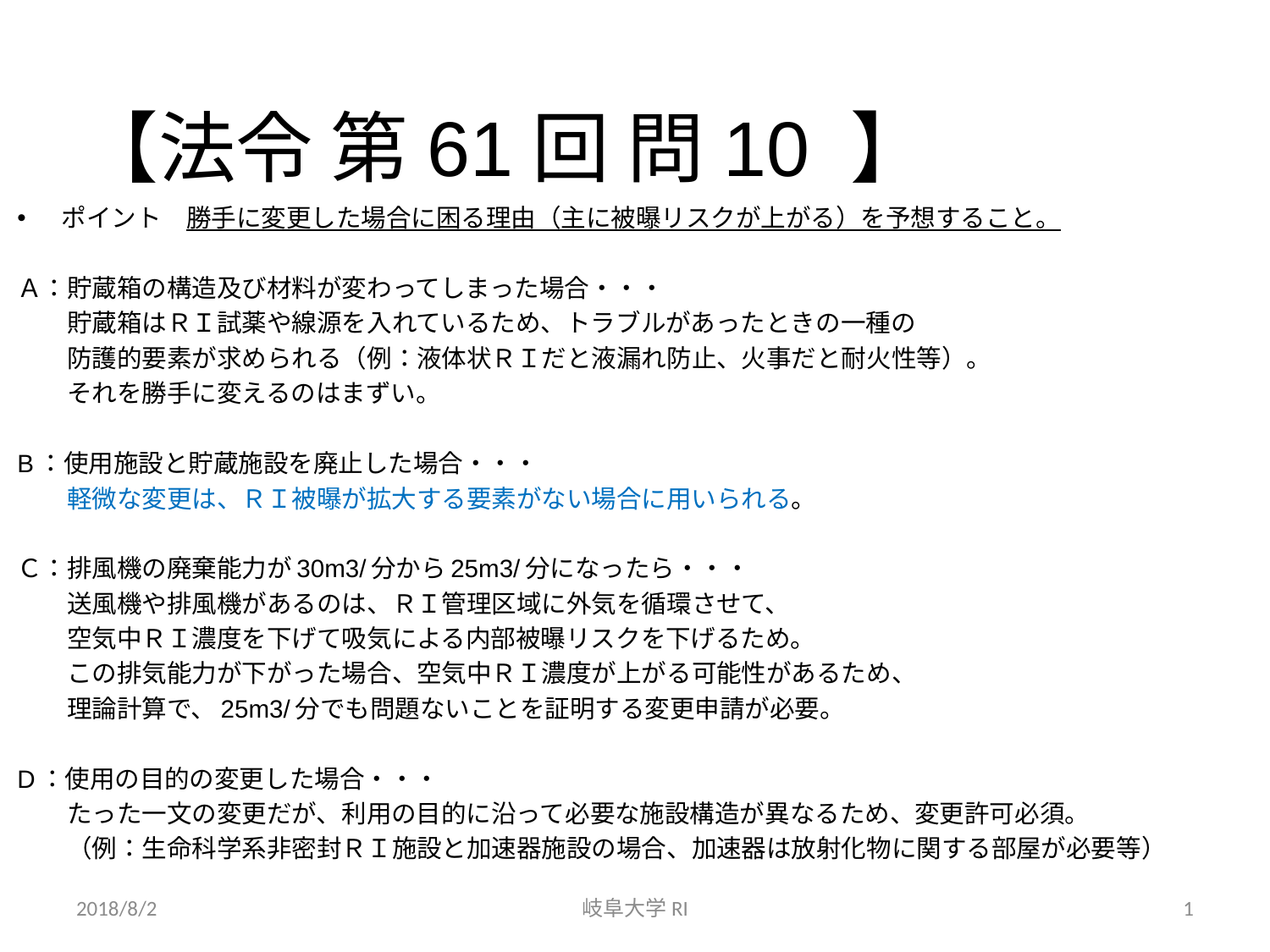

【法令 第61回 問10 】
ポイント　勝手に変更した場合に困る理由（主に被曝リスクが上がる）を予想すること。

Ａ：貯蔵箱の構造及び材料が変わってしまった場合・・・
　　貯蔵箱はＲＩ試薬や線源を入れているため、トラブルがあったときの一種の
　　防護的要素が求められる（例：液体状ＲＩだと液漏れ防止、火事だと耐火性等）。
　　それを勝手に変えるのはまずい。

B：使用施設と貯蔵施設を廃止した場合・・・
　　軽微な変更は、ＲＩ被曝が拡大する要素がない場合に用いられる。

Ｃ：排風機の廃棄能力が30m3/分から25m3/分になったら・・・
　　送風機や排風機があるのは、ＲＩ管理区域に外気を循環させて、
　　空気中ＲＩ濃度を下げて吸気による内部被曝リスクを下げるため。
　　この排気能力が下がった場合、空気中ＲＩ濃度が上がる可能性があるため、
　　理論計算で、25m3/分でも問題ないことを証明する変更申請が必要。

D：使用の目的の変更した場合・・・
　　たった一文の変更だが、利用の目的に沿って必要な施設構造が異なるため、変更許可必須。
　　（例：生命科学系非密封ＲＩ施設と加速器施設の場合、加速器は放射化物に関する部屋が必要等）

2018/8/2
岐阜大学RI
1